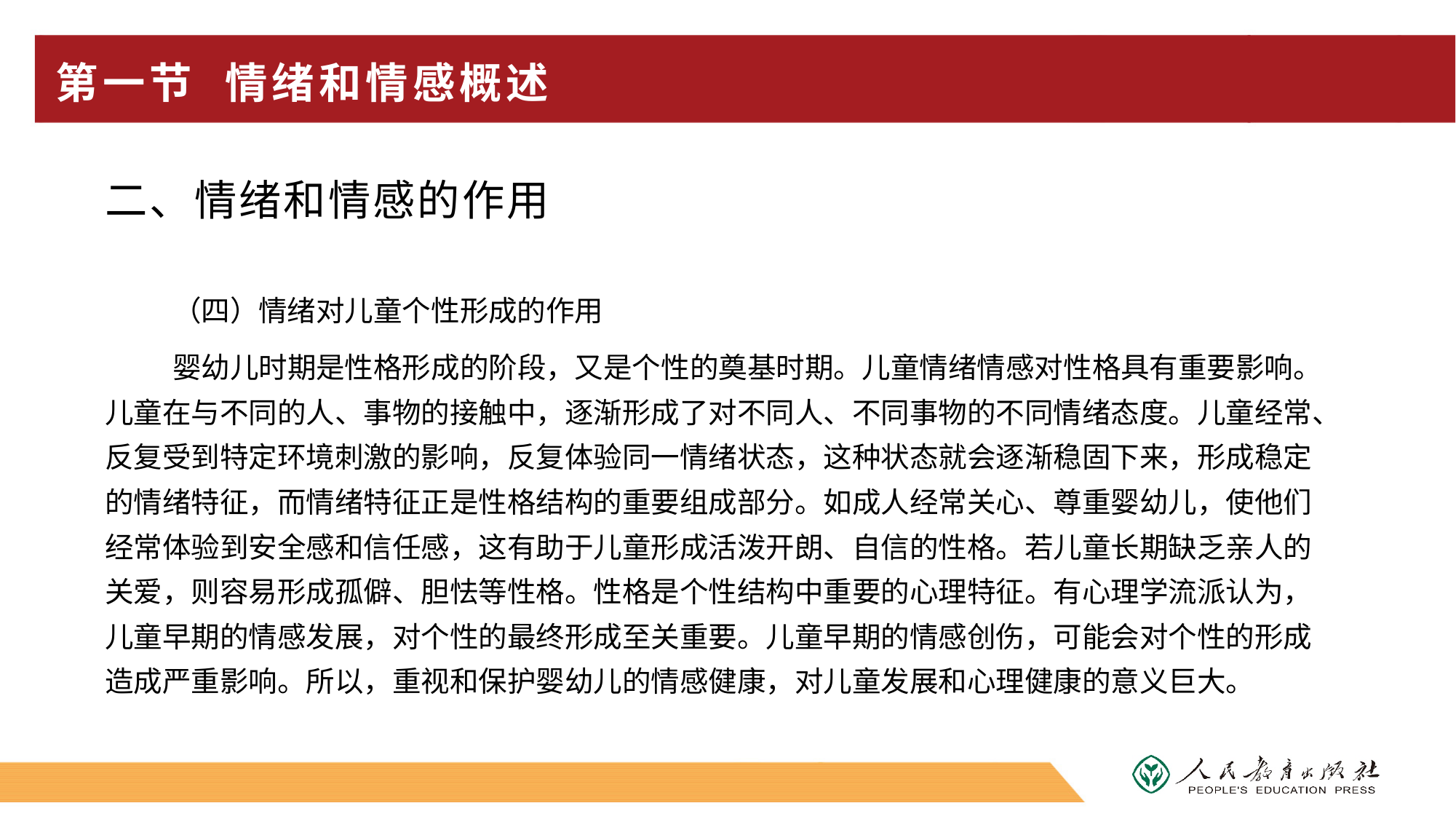

# 第一节  情绪和情感概述
二、情绪和情感的作用
（四）情绪对儿童个性形成的作用
婴幼儿时期是性格形成的阶段，又是个性的奠基时期。儿童情绪情感对性格具有重要影响。儿童在与不同的人、事物的接触中，逐渐形成了对不同人、不同事物的不同情绪态度。儿童经常、反复受到特定环境刺激的影响，反复体验同一情绪状态，这种状态就会逐渐稳固下来，形成稳定的情绪特征，而情绪特征正是性格结构的重要组成部分。如成人经常关心、尊重婴幼儿，使他们经常体验到安全感和信任感，这有助于儿童形成活泼开朗、自信的性格。若儿童长期缺乏亲人的关爱，则容易形成孤僻、胆怯等性格。性格是个性结构中重要的心理特征。有心理学流派认为，儿童早期的情感发展，对个性的最终形成至关重要。儿童早期的情感创伤，可能会对个性的形成造成严重影响。所以，重视和保护婴幼儿的情感健康，对儿童发展和心理健康的意义巨大。